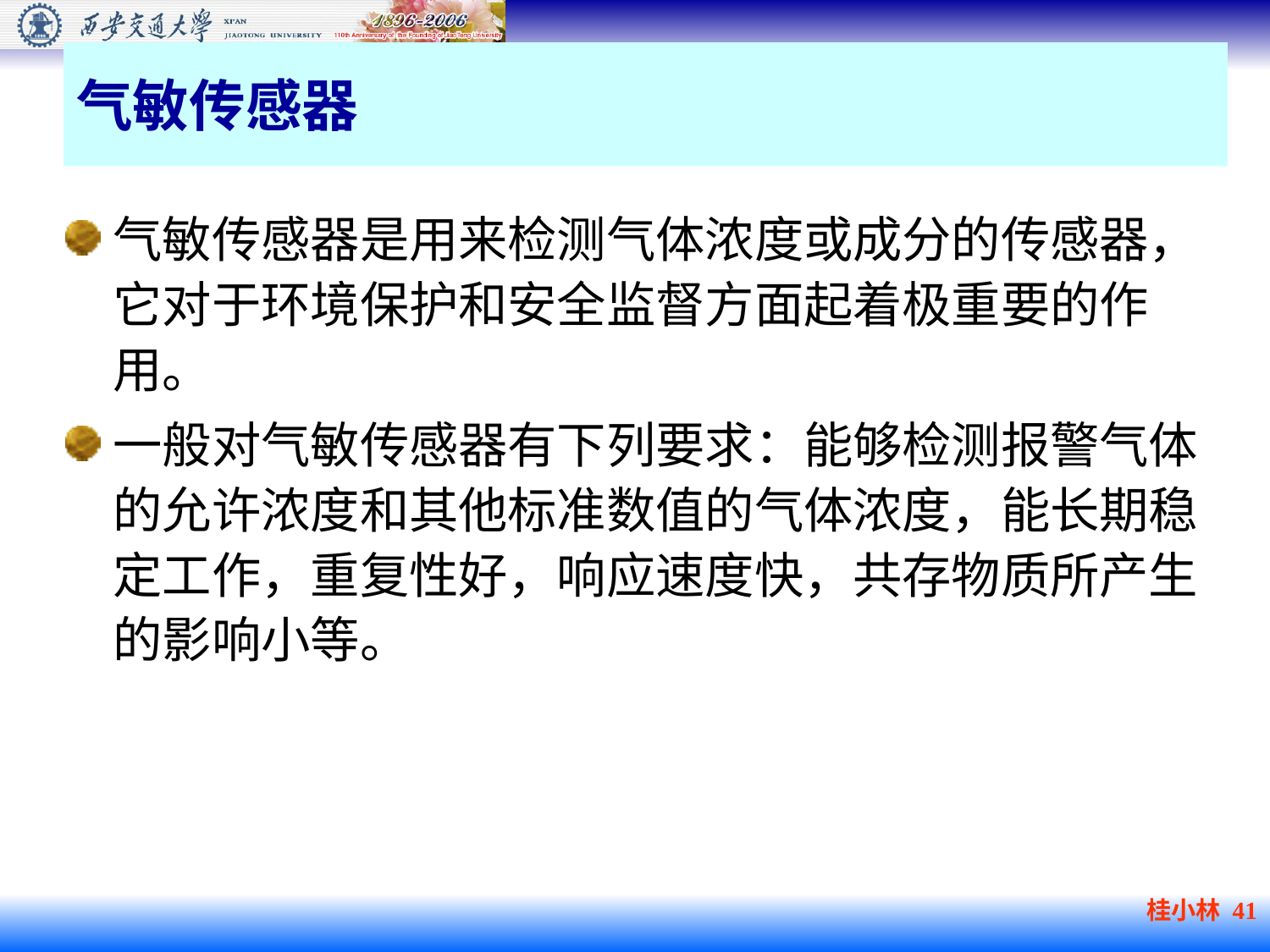

气敏传感器
气敏传感器是用来检测气体浓度或成分的传感器，它对于环境保护和安全监督方面起着极重要的作用。
一般对气敏传感器有下列要求：能够检测报警气体的允许浓度和其他标准数值的气体浓度，能长期稳定工作，重复性好，响应速度快，共存物质所产生的影响小等。
桂小林 41